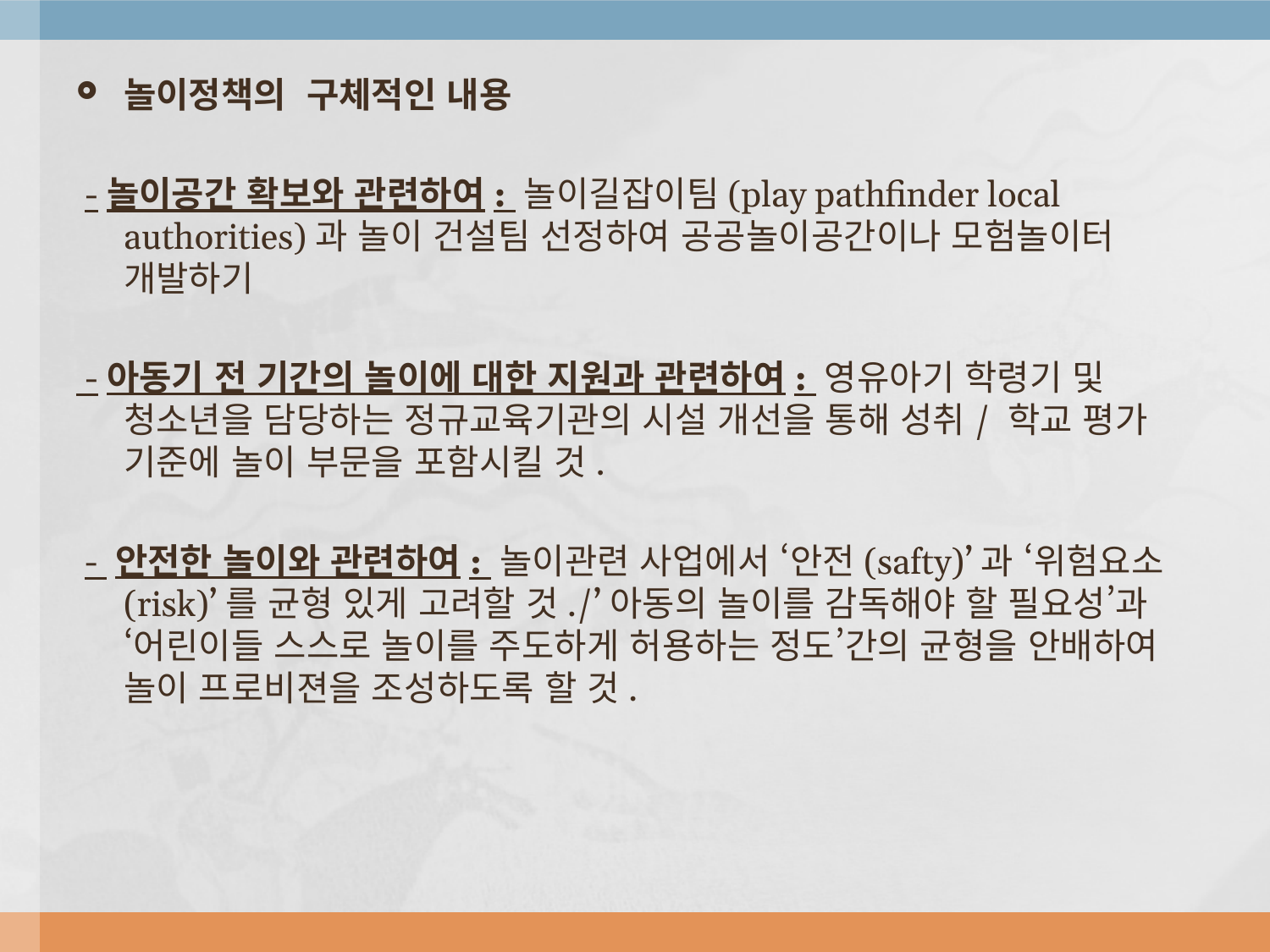

놀이정책의  구체적인 내용

 -놀이공간 확보와 관련하여: 놀이길잡이팀(play pathfinder local authorities)과 놀이 건설팀 선정하여 공공놀이공간이나 모험놀이터 개발하기

 -아동기 전 기간의 놀이에 대한 지원과 관련하여: 영유아기 학령기 및 청소년을 담당하는 정규교육기관의 시설 개선을 통해 성취/ 학교 평가 기준에 놀이 부문을 포함시킬 것.

 - 안전한 놀이와 관련하여: 놀이관련 사업에서 ‘안전(safty)’과 ‘위험요소(risk)’를 균형 있게 고려할 것./’아동의 놀이를 감독해야 할 필요성’과 ‘어린이들 스스로 놀이를 주도하게 허용하는 정도’간의 균형을 안배하여 놀이 프로비젼을 조성하도록 할 것.